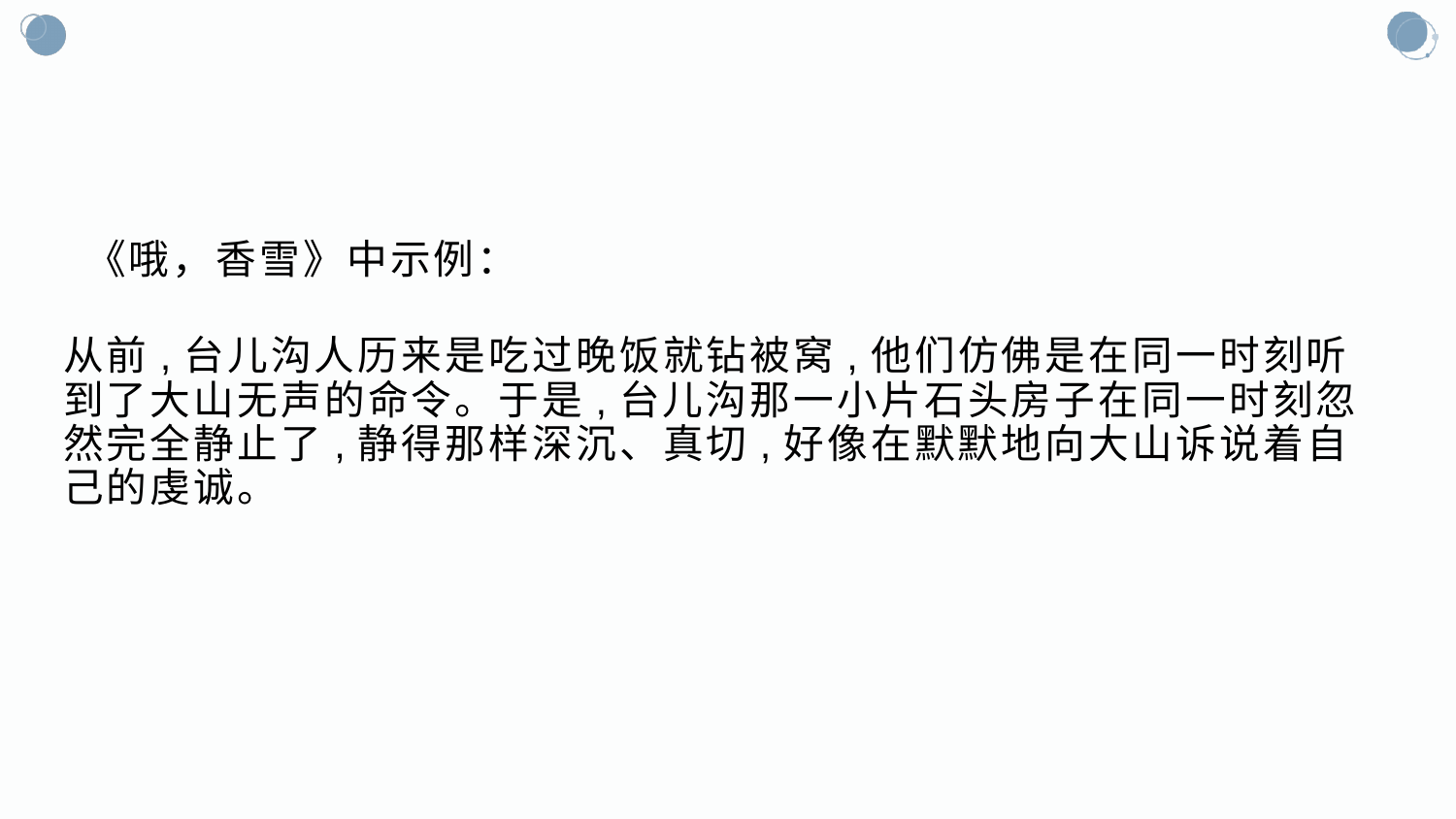

# 《哦，香雪》中示例：
从前,台儿沟人历来是吃过晚饭就钻被窝,他们仿佛是在同一时刻听到了大山无声的命令。于是,台儿沟那一小片石头房子在同一时刻忽然完全静止了,静得那样深沉、真切,好像在默默地向大山诉说着自己的虔诚。